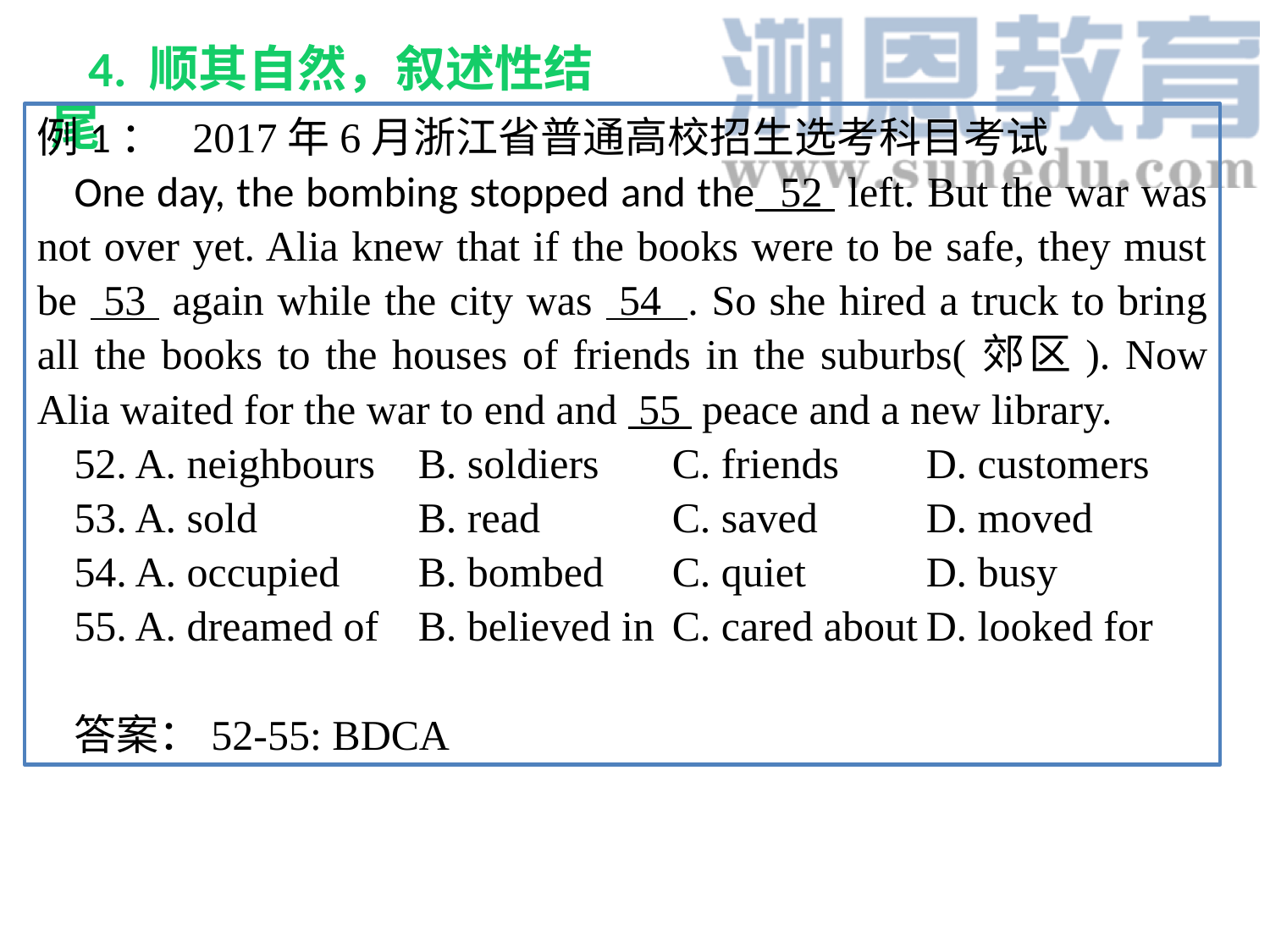

4. 顺其自然，叙述性结尾
例1：  2017年6月浙江省普通高校招生选考科目考试One day, the bombing stopped and the  52  left. But the war was not over yet. Alia knew that if the books were to be safe, they must be  53  again while the city was  54  . So she hired a truck to bring all the books to the houses of friends in the suburbs(郊区). Now Alia waited for the war to end and  55  peace and a new library.
52. A. neighbours	B. soldiers	C. friends	D. customers
53. A. sold		B. read		C. saved	D. moved
54. A. occupied	B. bombed	C. quiet	D. busy
55. A. dreamed of	B. believed in	C. cared about	D. looked for
答案：52-55: BDCA